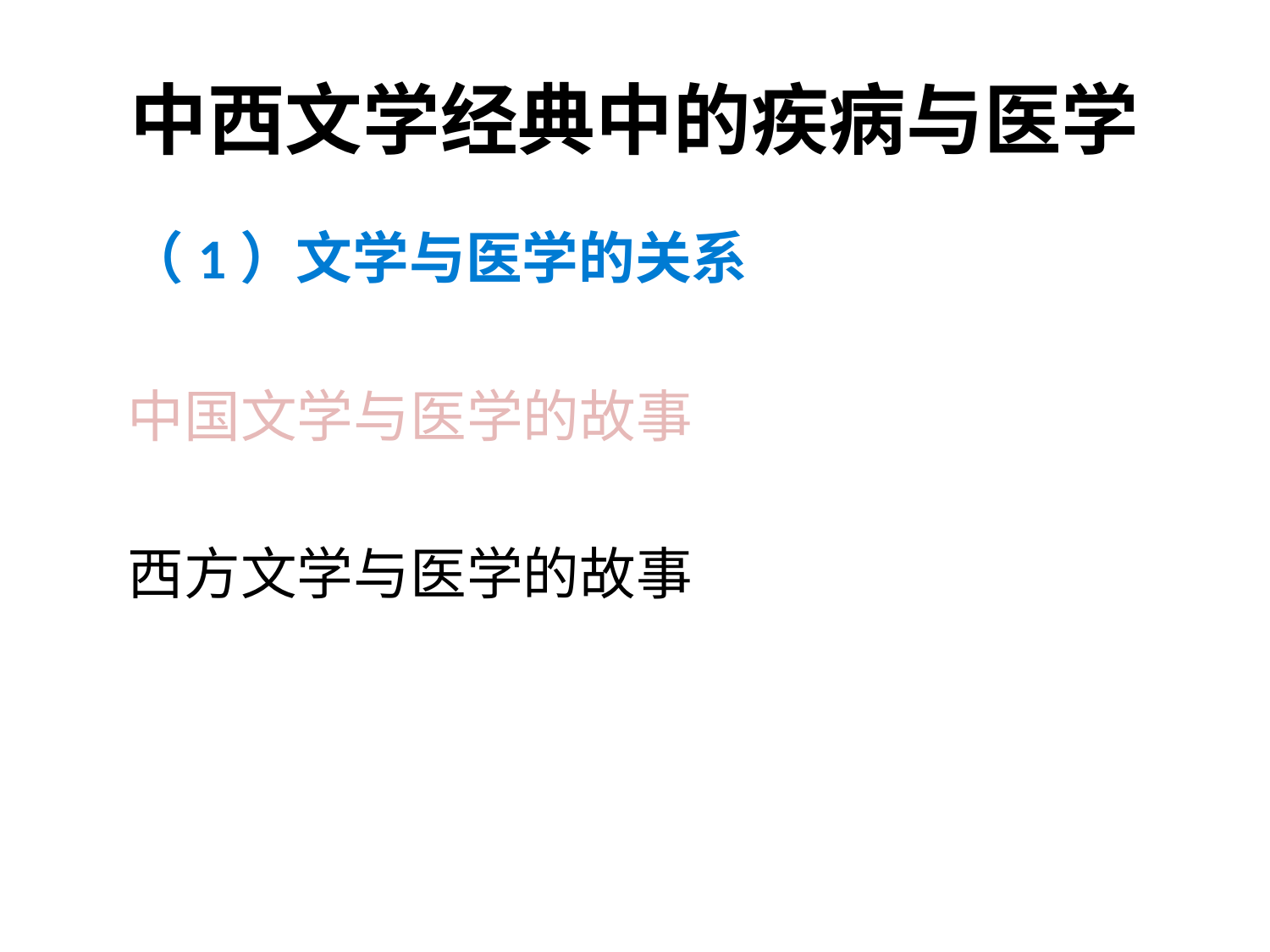

# 中西文学经典中的疾病与医学
（1）文学与医学的关系

中国文学与医学的故事

西方文学与医学的故事